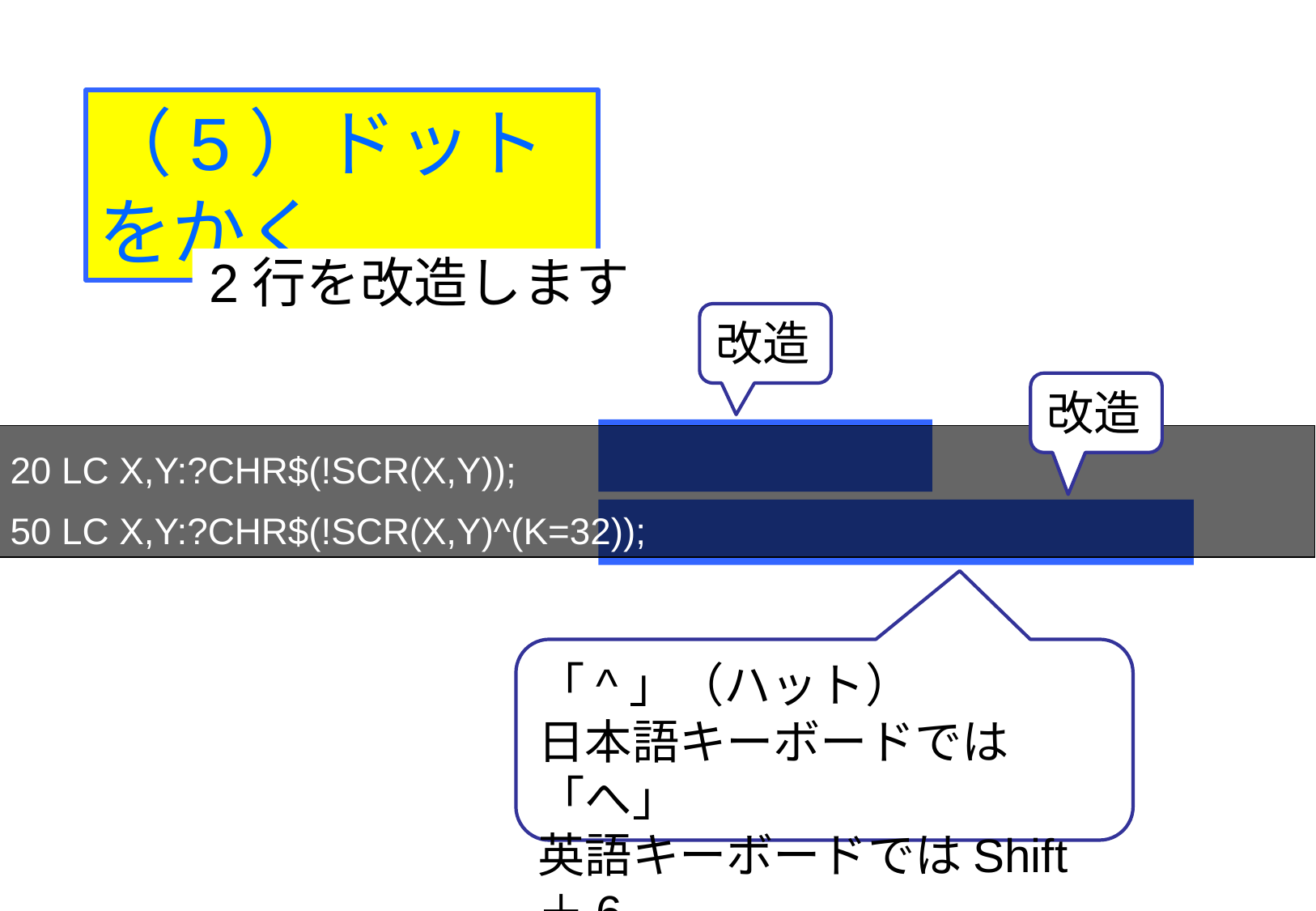

（5）ドットをかく
2行を改造します
改造
改造

20 LC X,Y:?CHR$(!SCR(X,Y));
50 LC X,Y:?CHR$(!SCR(X,Y)^(K=32));

「^」（ハット）
日本語キーボードでは「へ」
英語キーボードではShift＋6